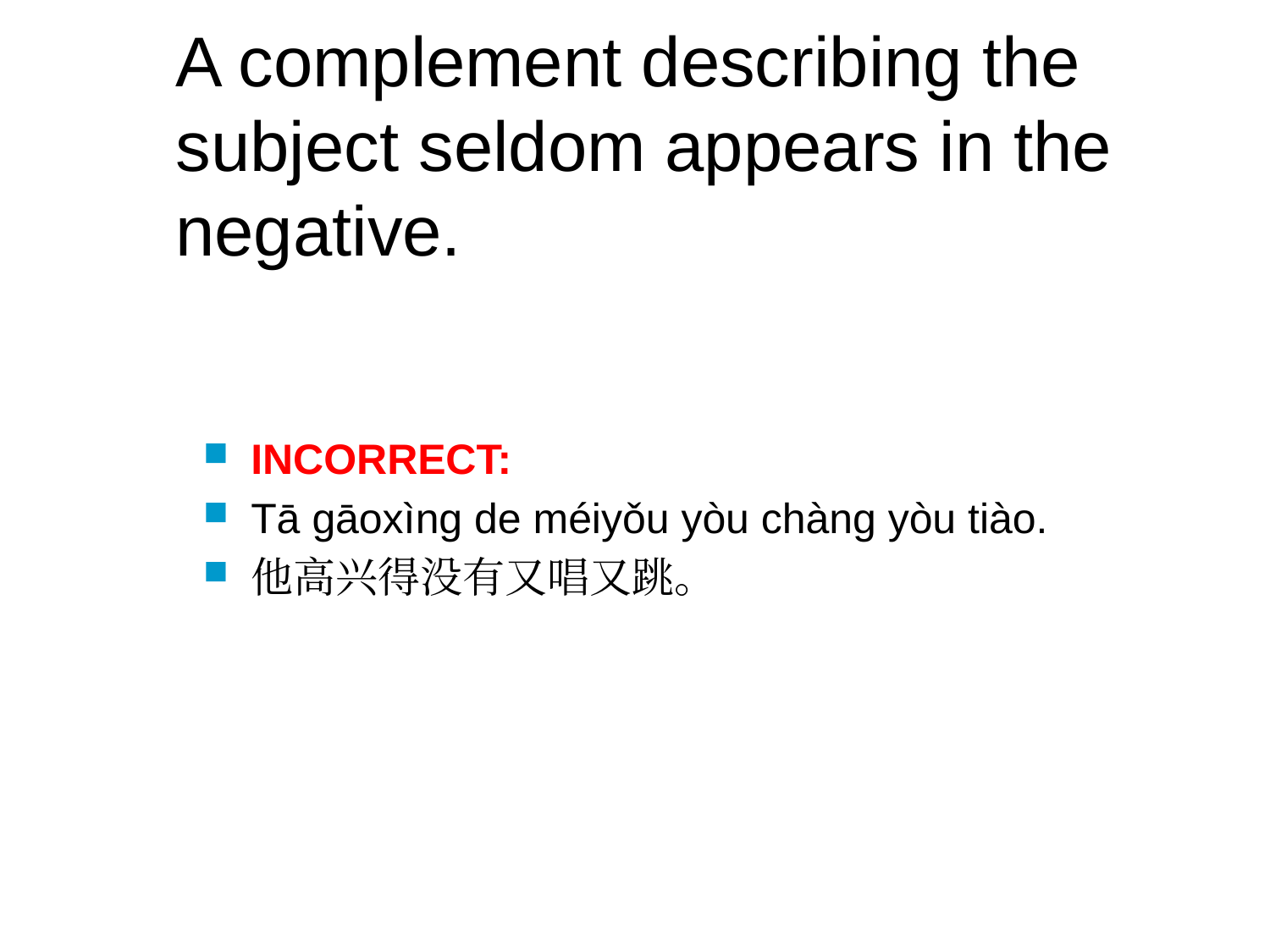

# A complement describing the subject seldom appears in the negative.
INCORRECT:
Tā gāoxìng de méiyǒu yòu chàng yòu tiào.
他高兴得没有又唱又跳。